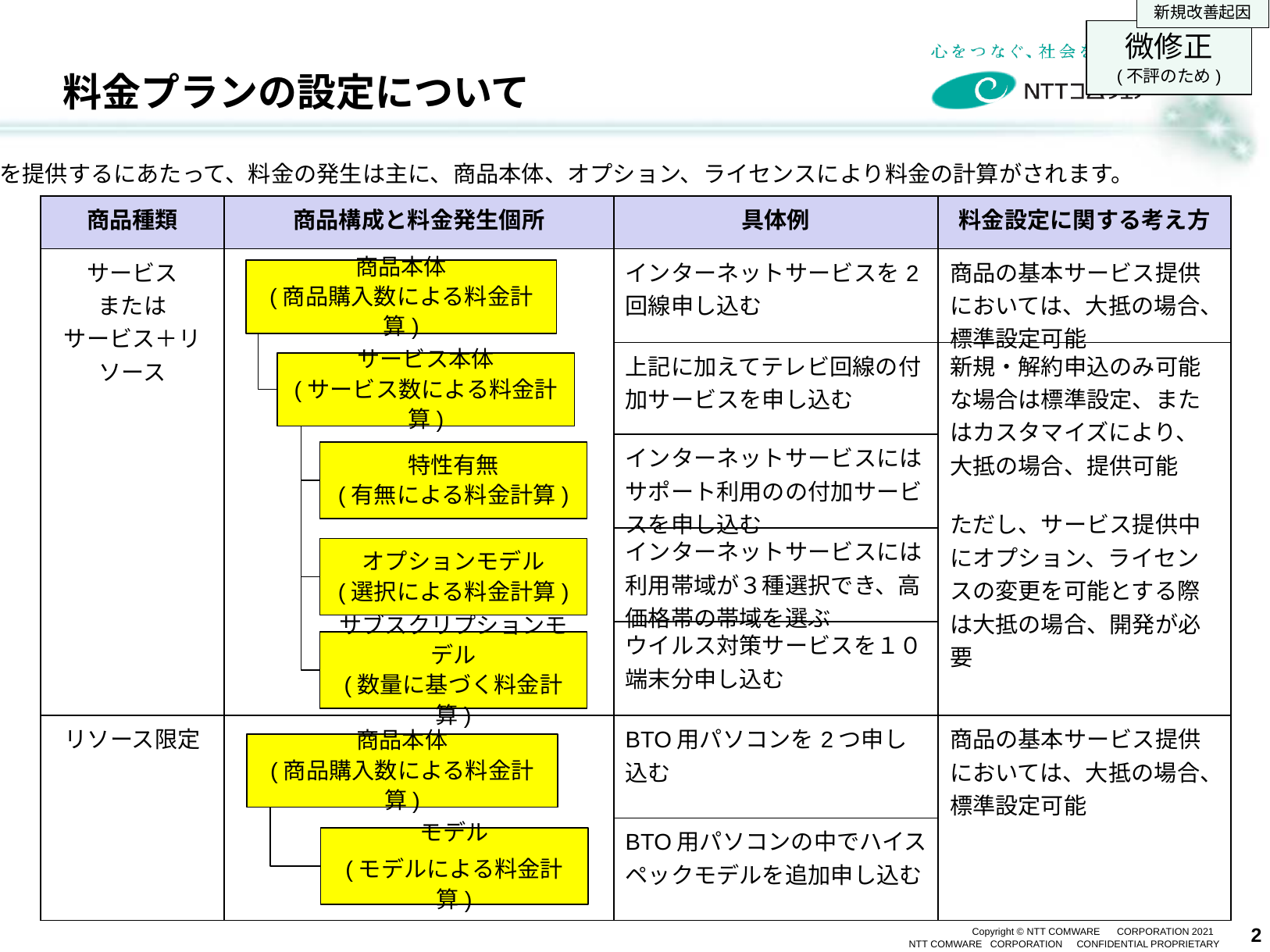

新規改善起因
# 料金プランの設定について
微修正
(不評のため)
商品を提供するにあたって、料金の発生は主に、商品本体、オプション、ライセンスにより料金の計算がされます。
| 商品種類 | 商品構成と料金発生個所 | 具体例 | 料金設定に関する考え方 |
| --- | --- | --- | --- |
| サービス または サービス＋リソース |  | インターネットサービスを2回線申し込む | 商品の基本サービス提供においては、大抵の場合、標準設定可能 |
|  |  | 上記に加えてテレビ回線の付加サービスを申し込む | 新規・解約申込のみ可能な場合は標準設定、またはカスタマイズにより、大抵の場合、提供可能 ただし、サービス提供中にオプション、ライセンスの変更を可能とする際は大抵の場合、開発が必要 |
|  |  | インターネットサービスにはサポート利用のの付加サービスを申し込む |  |
|  |  | インターネットサービスには利用帯域が３種選択でき、高価格帯の帯域を選ぶ |  |
|  |  | ウイルス対策サービスを１０端末分申し込む |  |
| リソース限定 |  | BTO用パソコンを2つ申し込む | 商品の基本サービス提供においては、大抵の場合、標準設定可能 |
|  |  | BTO用パソコンの中でハイスペックモデルを追加申し込む |  |
商品本体
(商品購入数による料金計算)

サービス本体
(サービス数による料金計算)

特性有無
(有無による料金計算)
オプションモデル
(選択による料金計算)
サブスクリプションモデル
(数量に基づく料金計算)
商品本体
(商品購入数による料金計算)

モデル
(モデルによる料金計算)